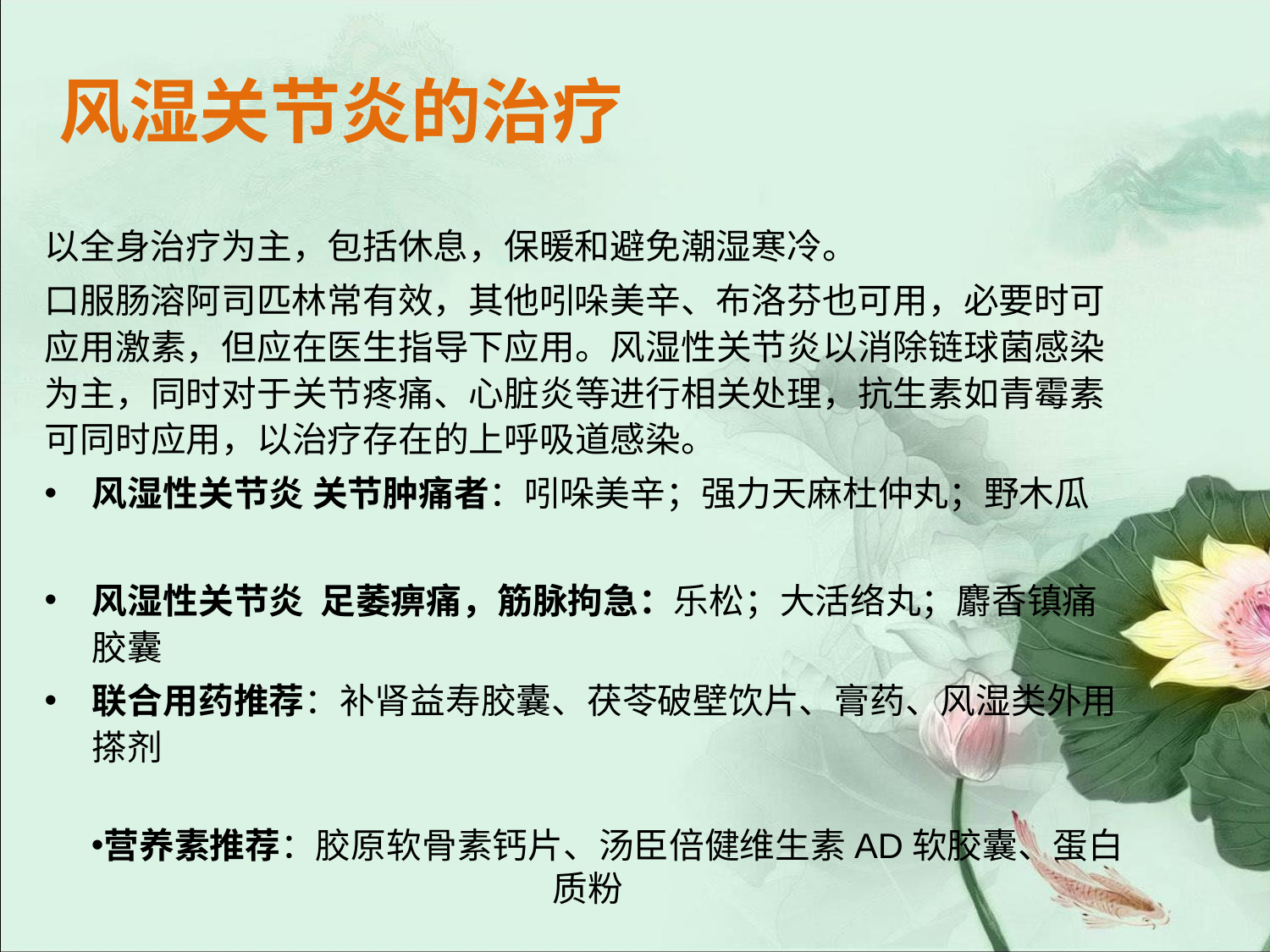

#
风湿关节炎的治疗
以全身治疗为主，包括休息，保暖和避免潮湿寒冷。
口服肠溶阿司匹林常有效，其他吲哚美辛、布洛芬也可用，必要时可应用激素，但应在医生指导下应用。风湿性关节炎以消除链球菌感染为主，同时对于关节疼痛、心脏炎等进行相关处理，抗生素如青霉素可同时应用，以治疗存在的上呼吸道感染。
风湿性关节炎 关节肿痛者：吲哚美辛；强力天麻杜仲丸；野木瓜

风湿性关节炎  足萎痹痛，筋脉拘急：乐松；大活络丸；麝香镇痛胶囊
联合用药推荐：补肾益寿胶囊、茯苓破壁饮片、膏药、风湿类外用搽剂

营养素推荐：胶原软骨素钙片、汤臣倍健维生素AD软胶囊、蛋白质粉